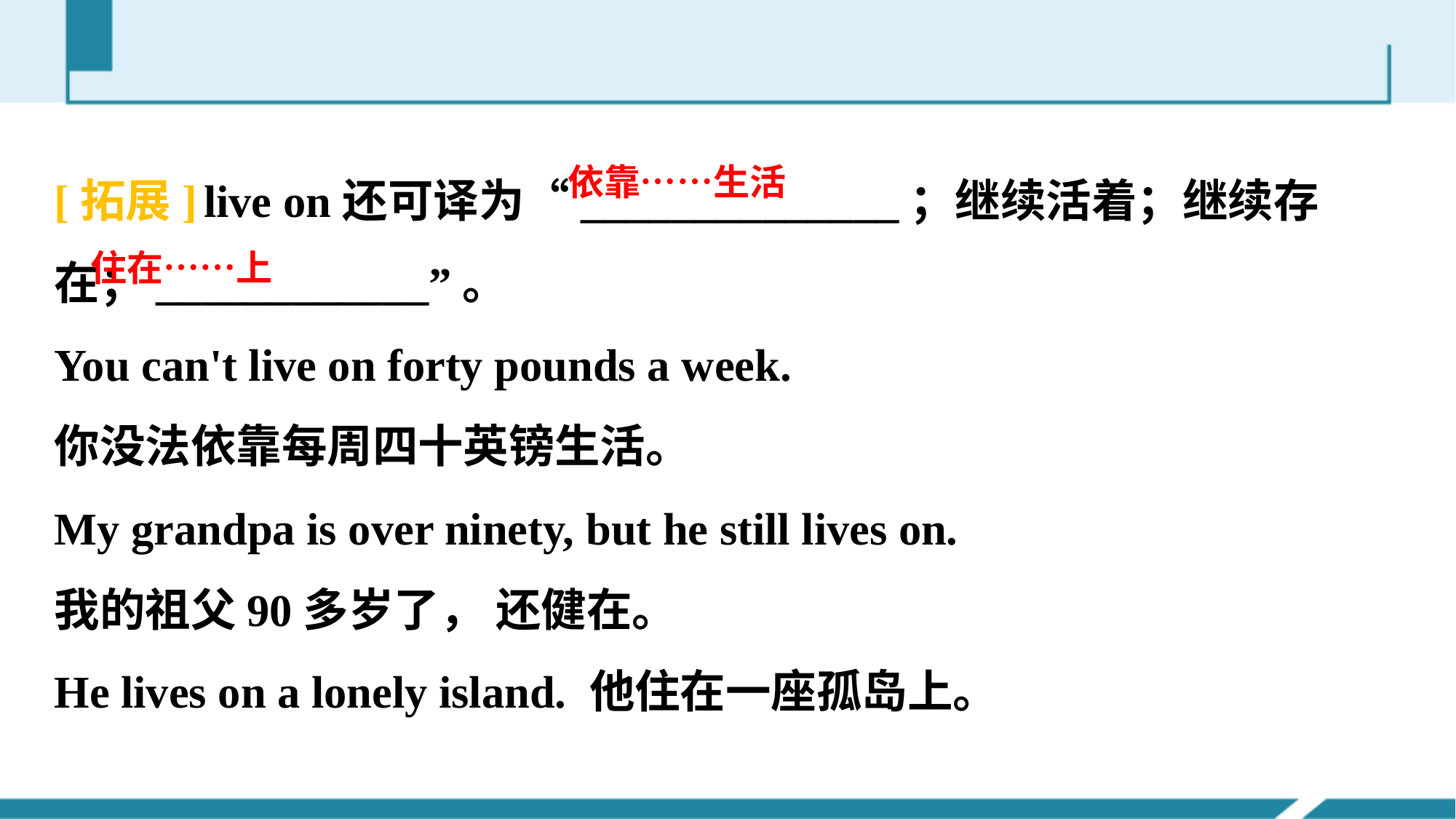

[拓展] live on还可译为“______________；继续活着；继续存在；____________”。
You can't live on forty pounds a week.
你没法依靠每周四十英镑生活。
My grandpa is over ninety, but he still lives on.
我的祖父90多岁了， 还健在。
He lives on a lonely island. 他住在一座孤岛上。
依靠……生活
住在……上